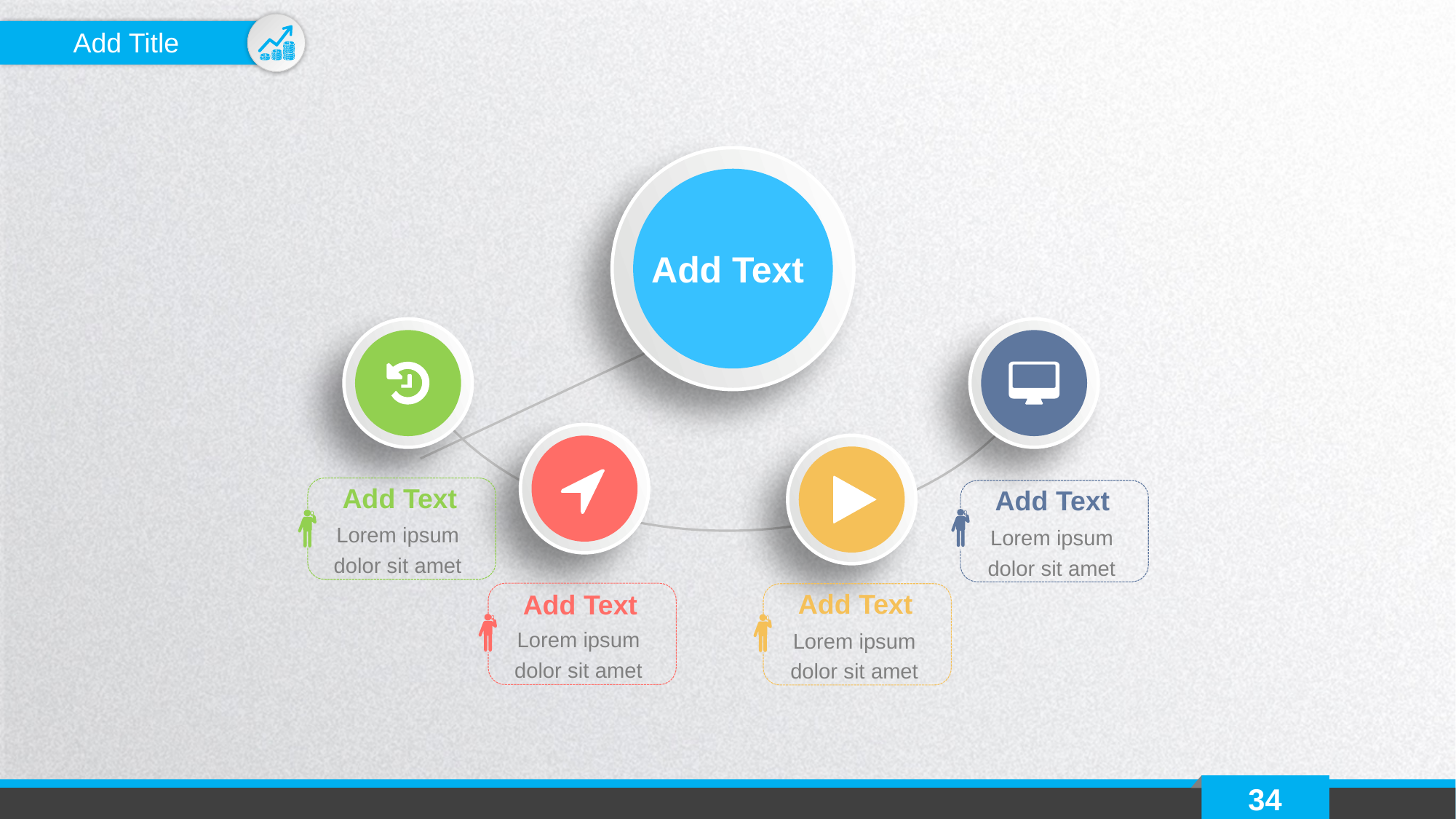

Add Title

Add Text

Add Text
Lorem ipsum dolor sit amet

Add Text
Lorem ipsum dolor sit amet

Add Text
Lorem ipsum dolor sit amet

Add Text
Lorem ipsum dolor sit amet

34

延时符